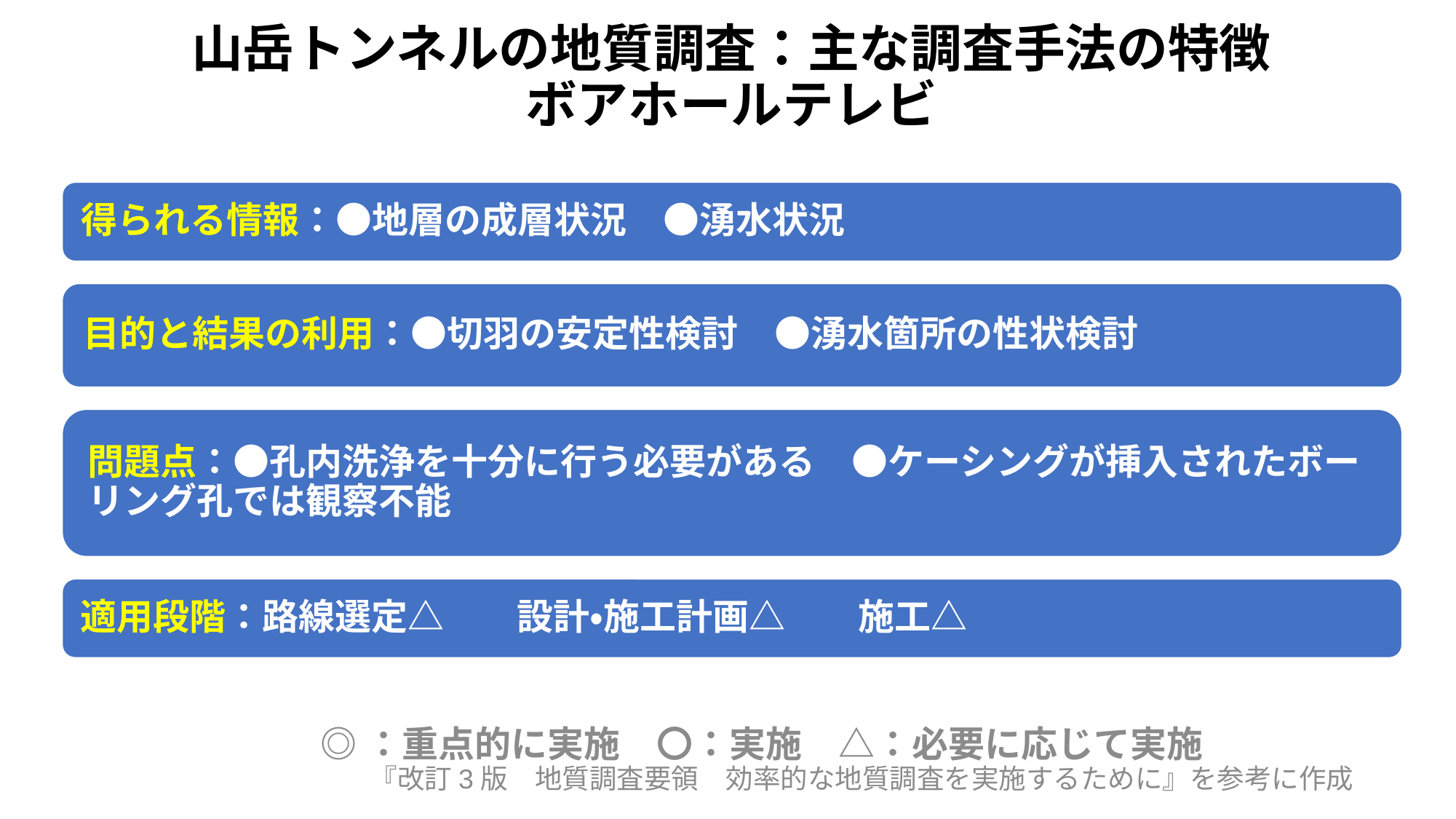

# 山岳トンネルの地質調査：主な調査手法の特徴 ボアホールテレビ
得られる情報：●地層の成層状況　●湧水状況
目的と結果の利用：●切羽の安定性検討　●湧水箇所の性状検討
問題点：●孔内洗浄を十分に行う必要がある　●ケーシングが挿入されたボーリング孔では観察不能
適用段階：路線選定△　　設計・施工計画△　　施工△
◎：重点的に実施　〇：実施　△：必要に応じて実施
『改訂3版　地質調査要領　効率的な地質調査を実施するために』を参考に作成